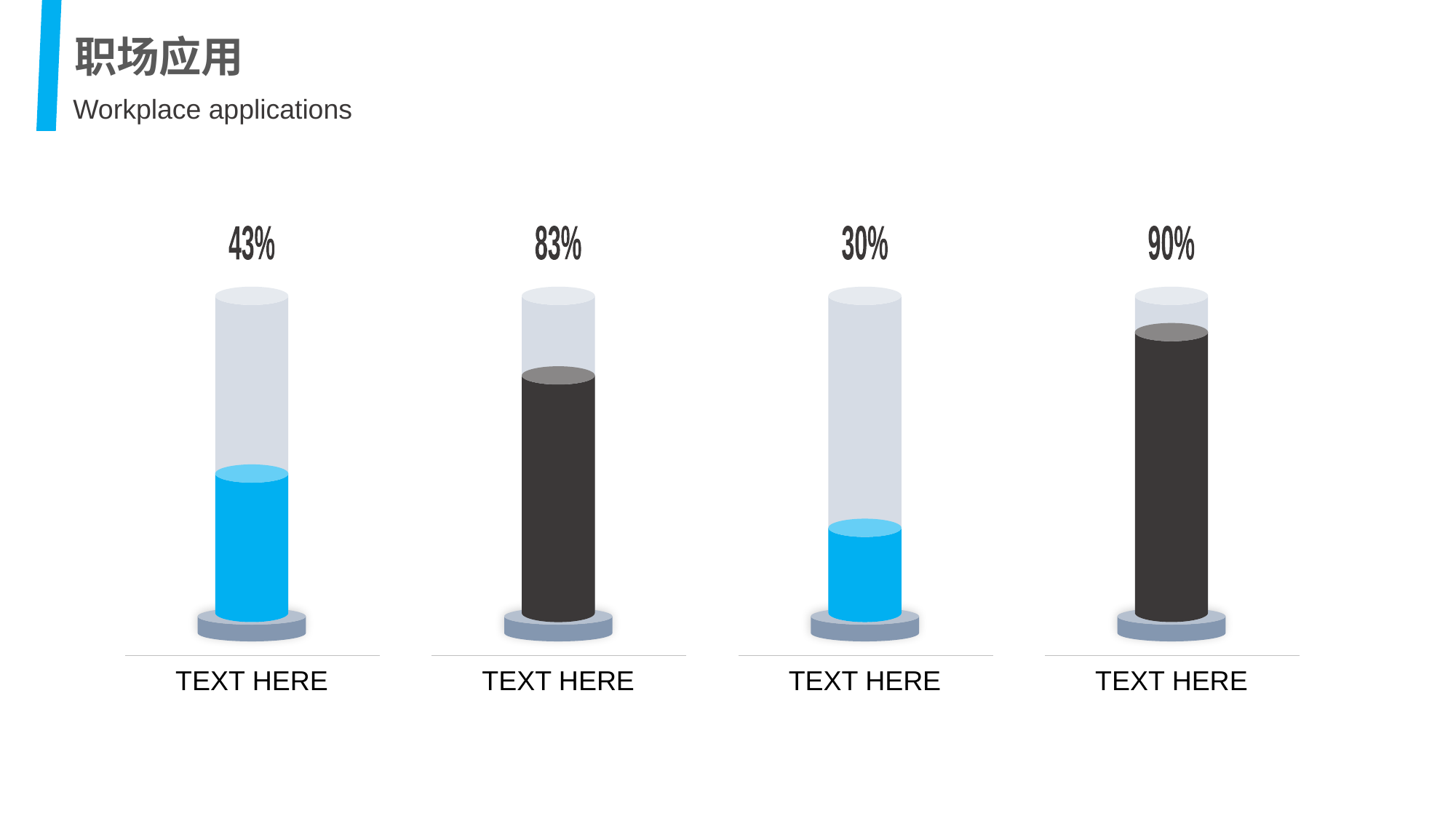

职场应用
Workplace applications
43%

TEXT HERE
83%

TEXT HERE
30%

TEXT HERE
90%

TEXT HERE